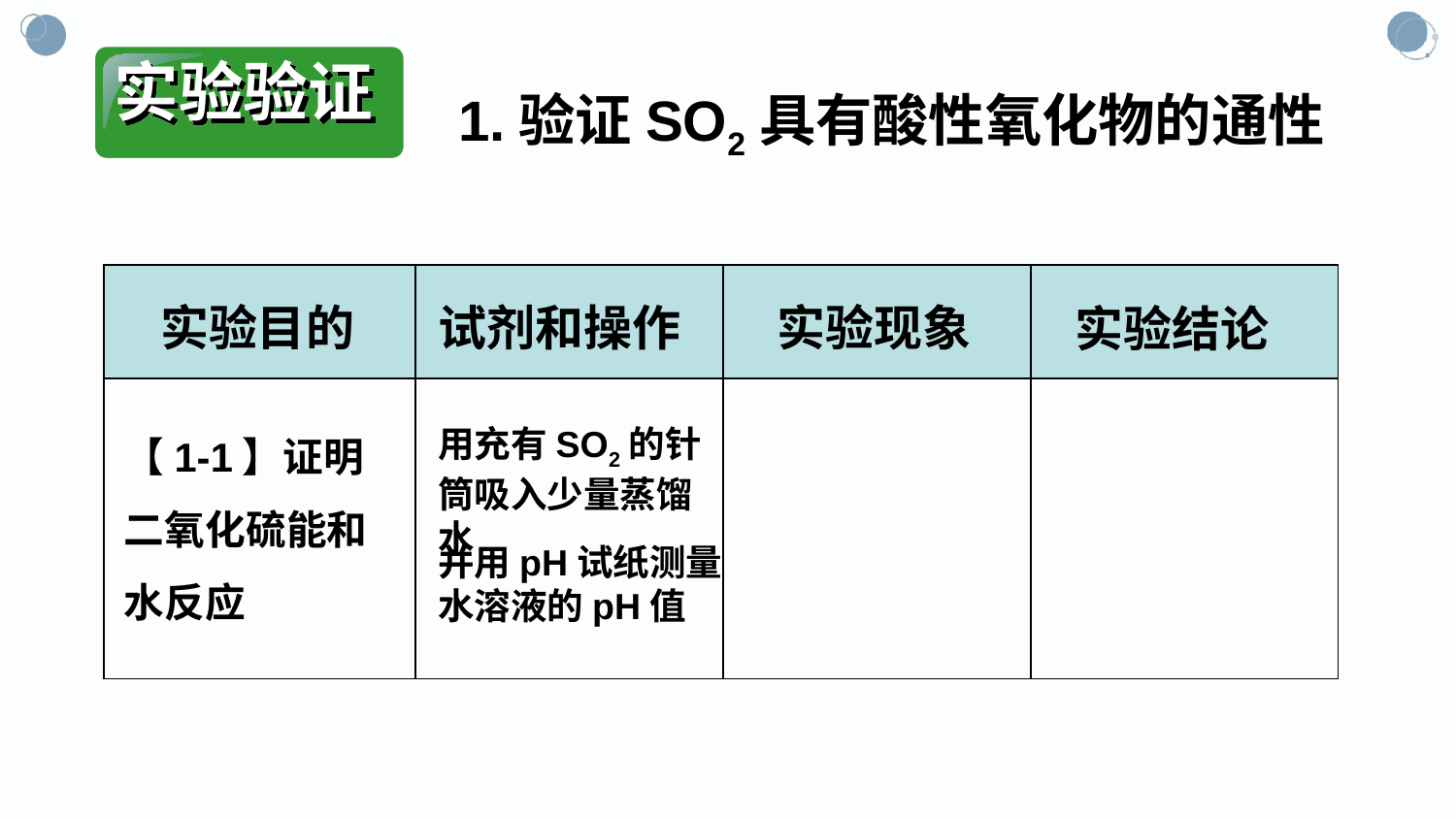

实验验证
1.验证SO2具有酸性氧化物的通性
|  |  |  |  |
| --- | --- | --- | --- |
|  |  |  |  |
实验目的
试剂和操作
实验现象
实验结论
【1-1】证明二氧化硫能和水反应
用充有SO2的针筒吸入少量蒸馏水
并用pH试纸测量水溶液的pH值